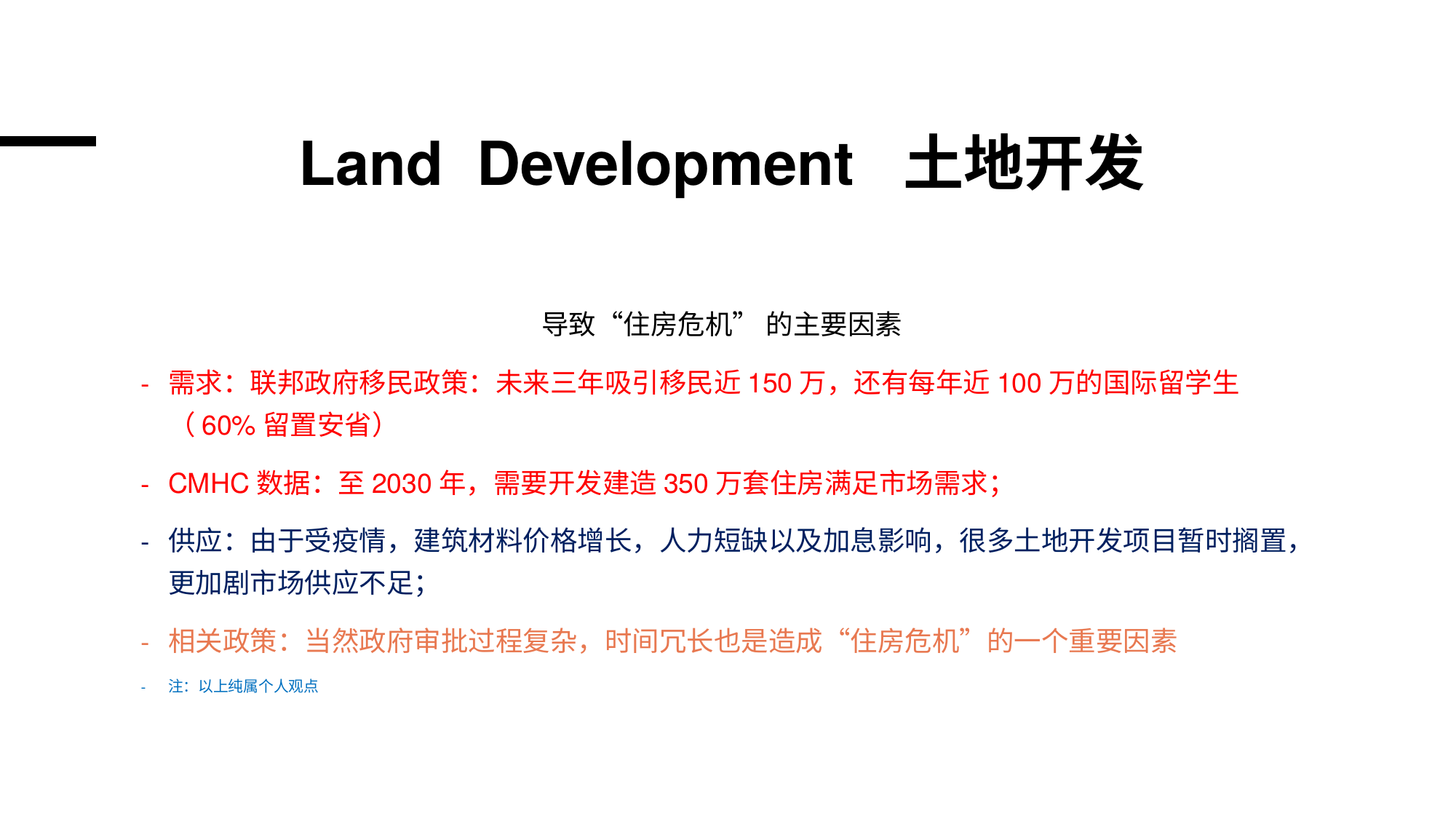

# Land  Development  土地开发
导致“住房危机” 的主要因素
需求：联邦政府移民政策：未来三年吸引移民近150万，还有每年近100万的国际留学生（60%留置安省）
CMHC数据：至2030年，需要开发建造350万套住房满足市场需求；
供应：由于受疫情，建筑材料价格增长，人力短缺以及加息影响，很多土地开发项目暂时搁置，更加剧市场供应不足；
相关政策：当然政府审批过程复杂，时间冗长也是造成“住房危机”的一个重要因素
注：以上纯属个人观点